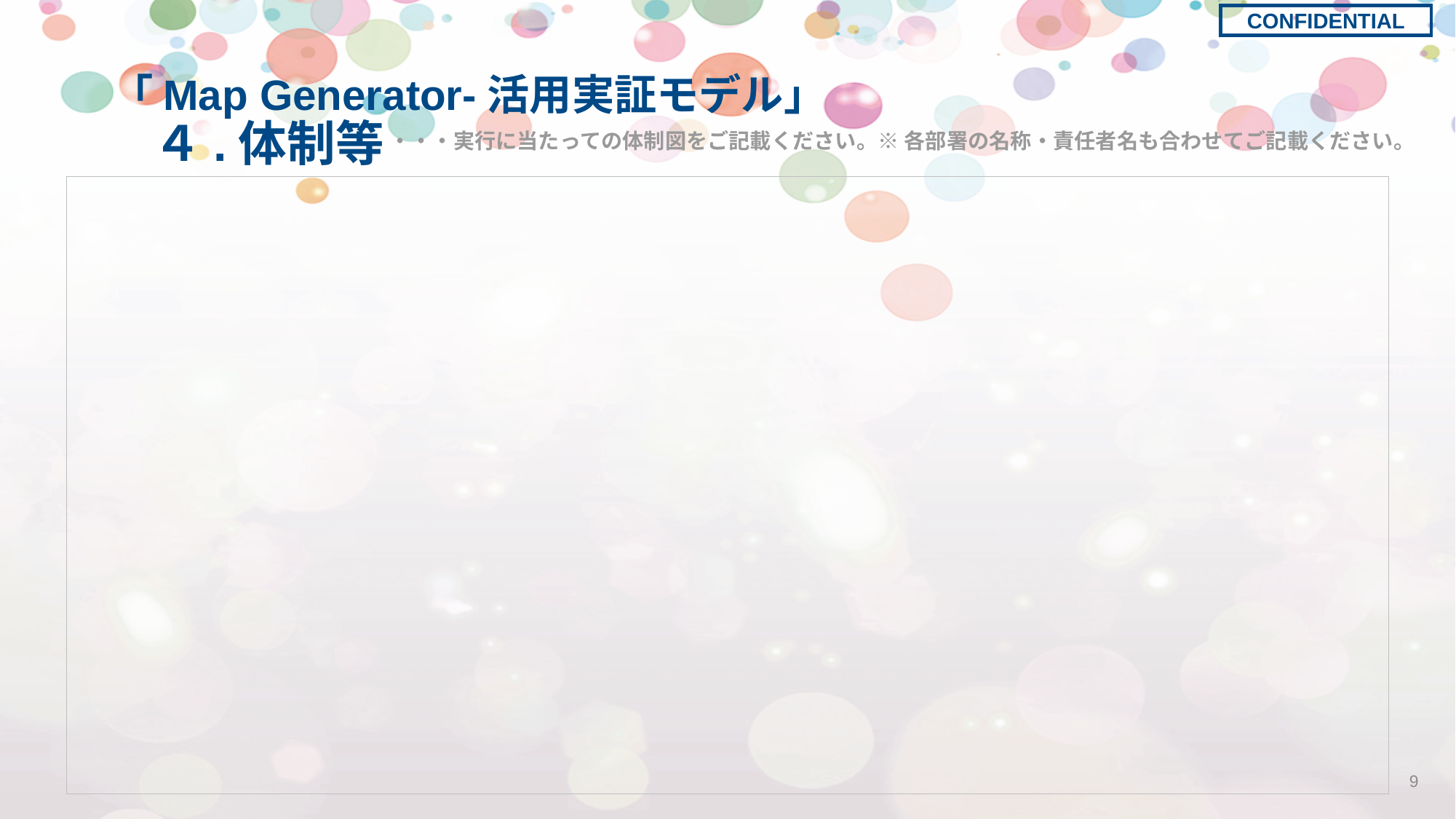

# 「Map Generator-活用実証モデル」 　４.体制等
・・・実行に当たっての体制図をご記載ください。※ 各部署の名称・責任者名も合わせてご記載ください。

9